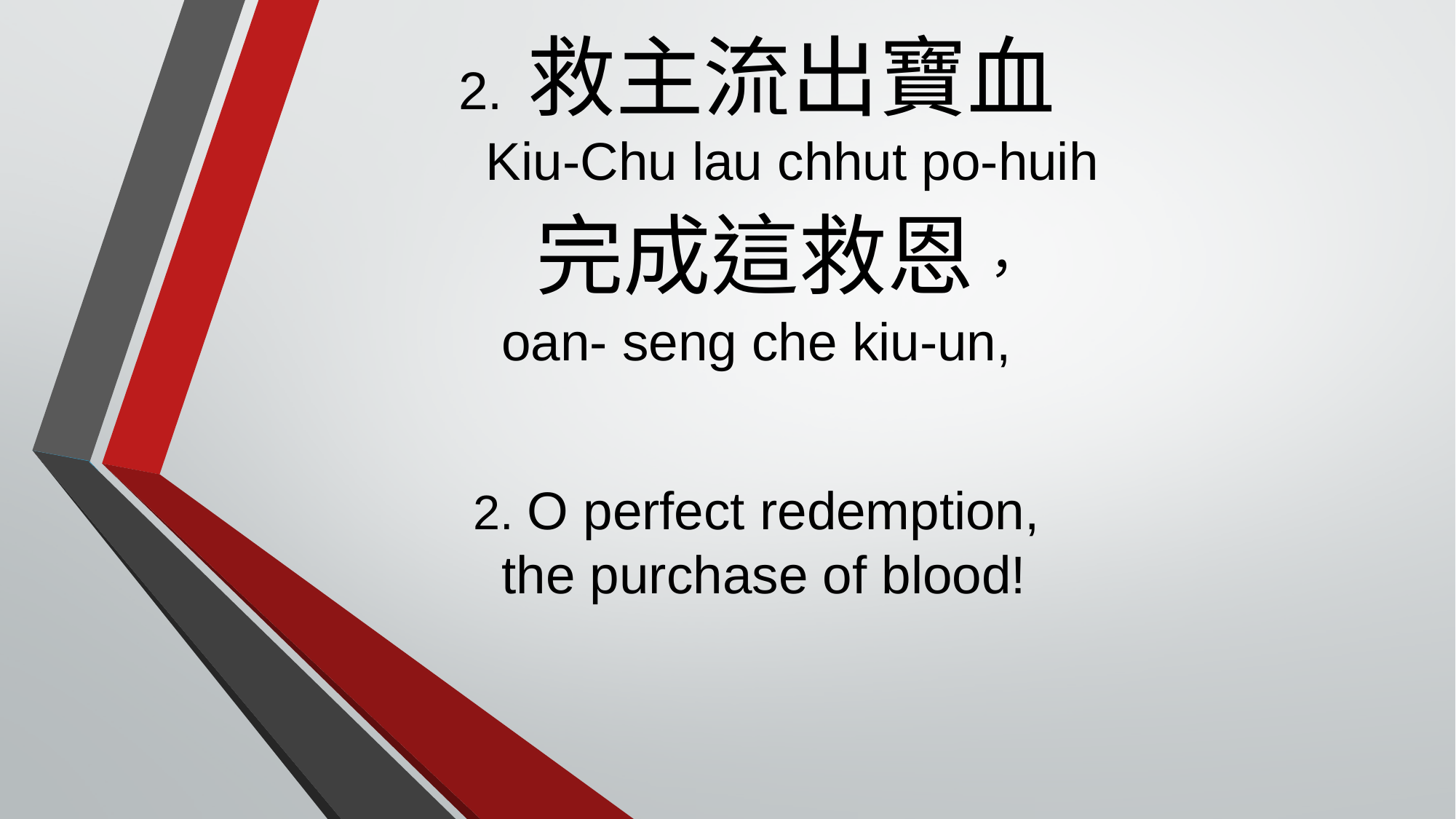

# 2. 救主流出寶血 Kiu-Chu lau chhut po-huih 完成這救恩， oan- seng che kiu-un, 2. O perfect redemption, the purchase of blood!